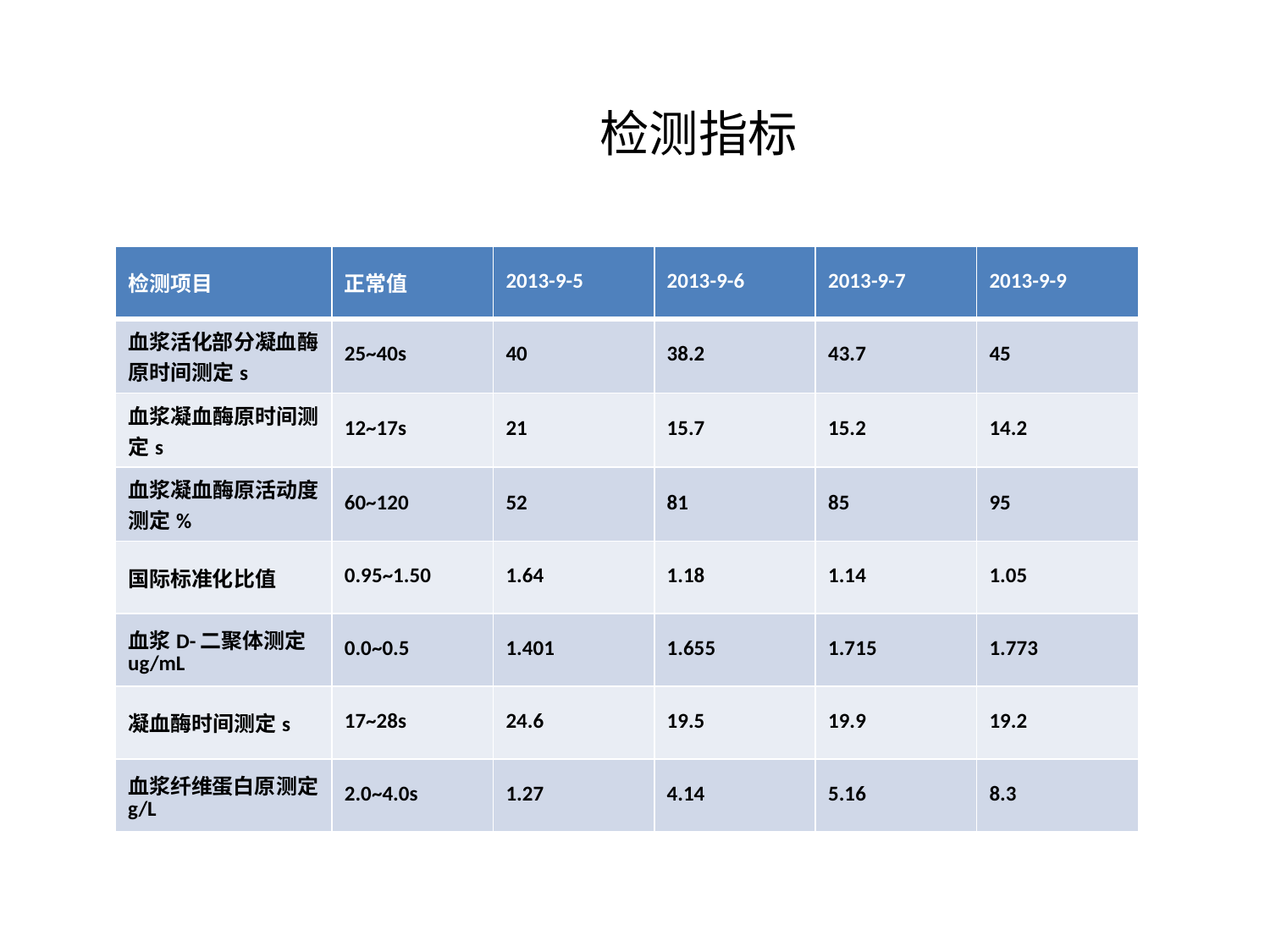

# 检测指标
| 检测项目 | 正常值 | 2013-9-5 | 2013-9-6 | 2013-9-7 | 2013-9-9 |
| --- | --- | --- | --- | --- | --- |
| 血浆活化部分凝血酶原时间测定s | 25~40s | 40 | 38.2 | 43.7 | 45 |
| 血浆凝血酶原时间测定s | 12~17s | 21 | 15.7 | 15.2 | 14.2 |
| 血浆凝血酶原活动度测定% | 60~120 | 52 | 81 | 85 | 95 |
| 国际标准化比值 | 0.95~1.50 | 1.64 | 1.18 | 1.14 | 1.05 |
| 血浆D-二聚体测定ug/mL | 0.0~0.5 | 1.401 | 1.655 | 1.715 | 1.773 |
| 凝血酶时间测定s | 17~28s | 24.6 | 19.5 | 19.9 | 19.2 |
| 血浆纤维蛋白原测定g/L | 2.0~4.0s | 1.27 | 4.14 | 5.16 | 8.3 |